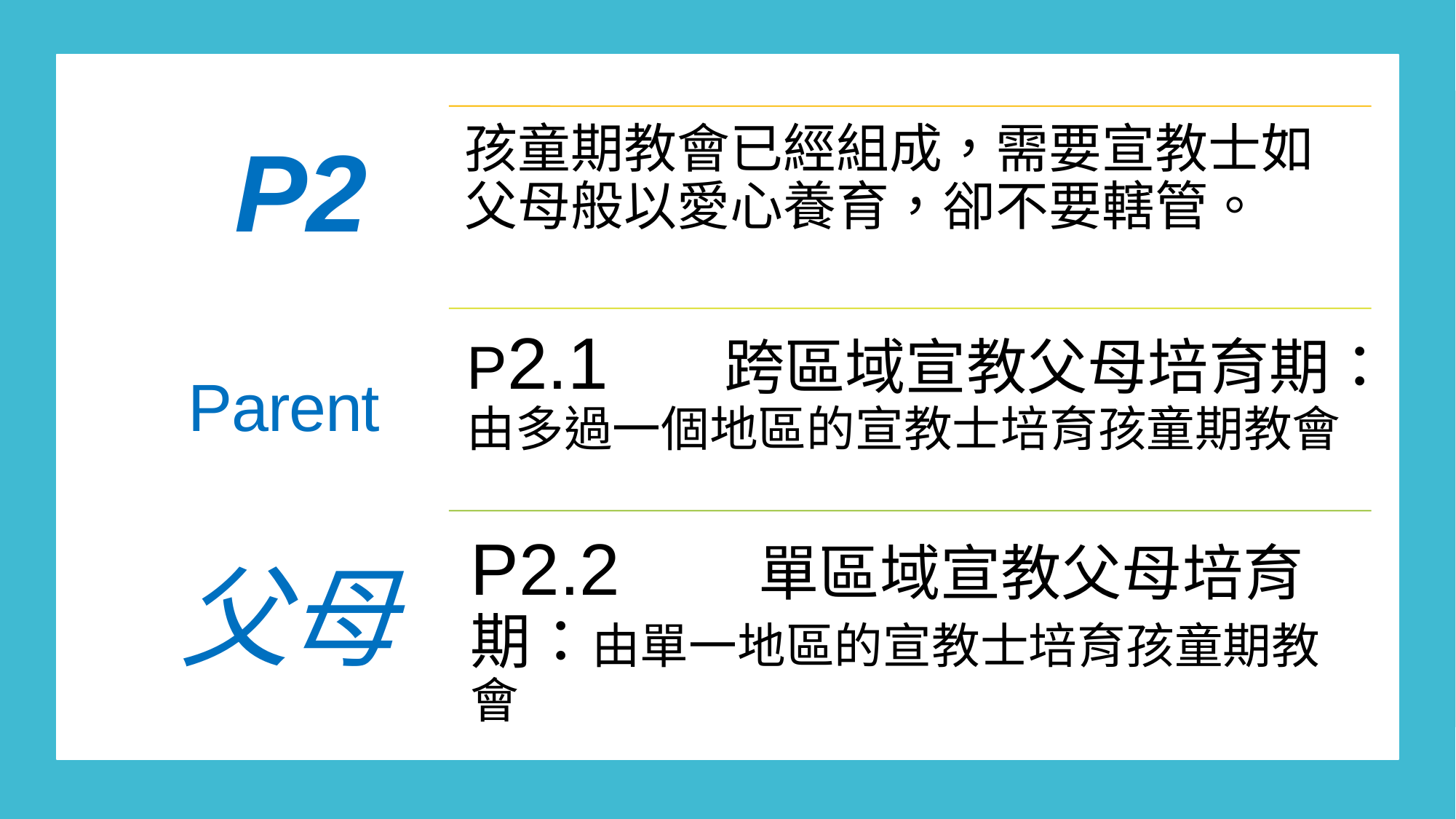

孩童期教會已經組成，需要宣教士如父母般以愛心養育，卻不要轄管。
P2.1      跨區域宣教父母培育期：由多過一個地區的宣教士培育孩童期教會

P2.2      單區域宣教父母培育期：由單一地區的宣教士培育孩童期教會
# P2 Parent 父母